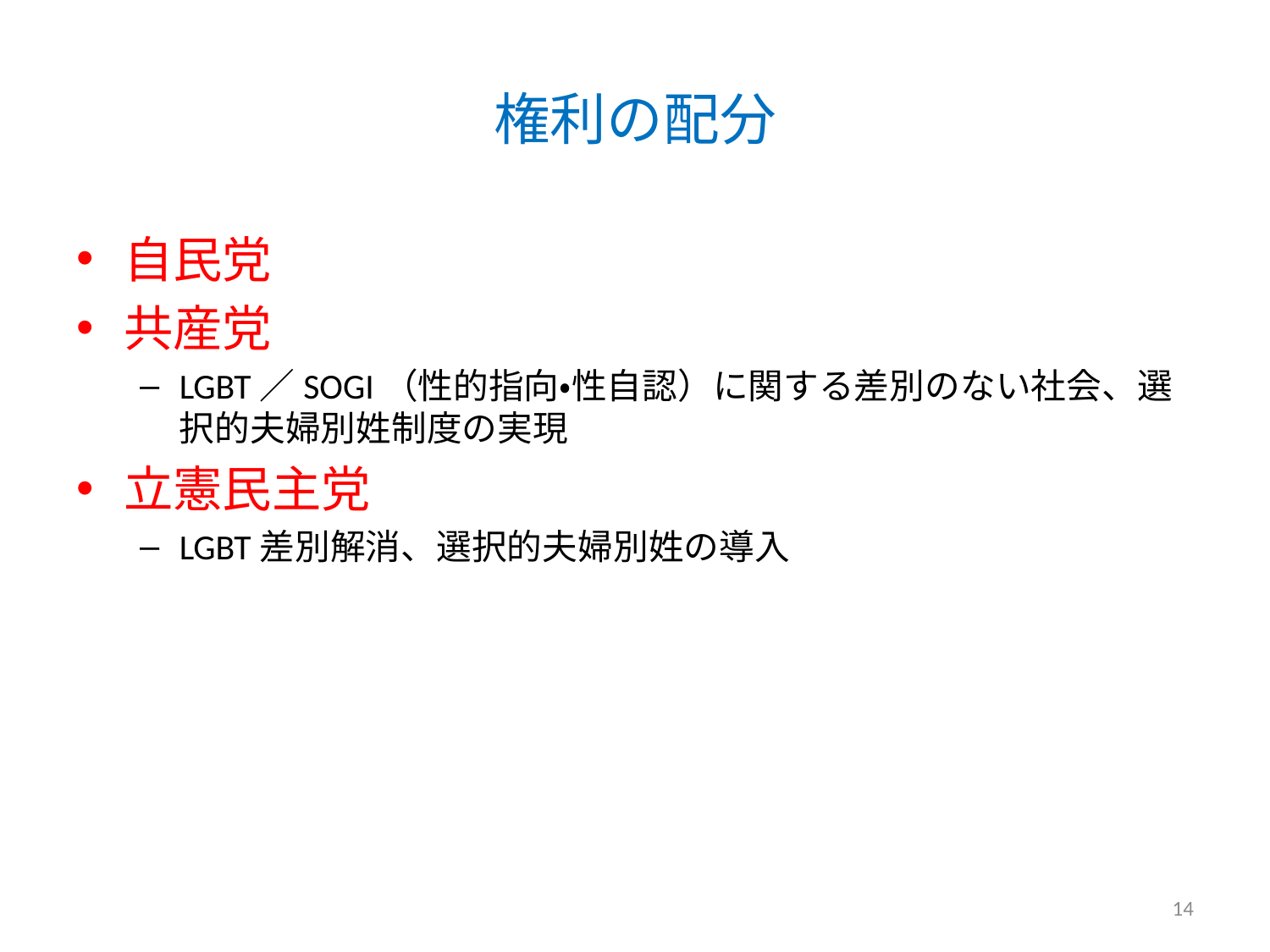

# 権利の配分
自民党
共産党
LGBT／SOGI（性的指向・性自認）に関する差別のない社会、選択的夫婦別姓制度の実現
立憲民主党
LGBT差別解消、選択的夫婦別姓の導入
14